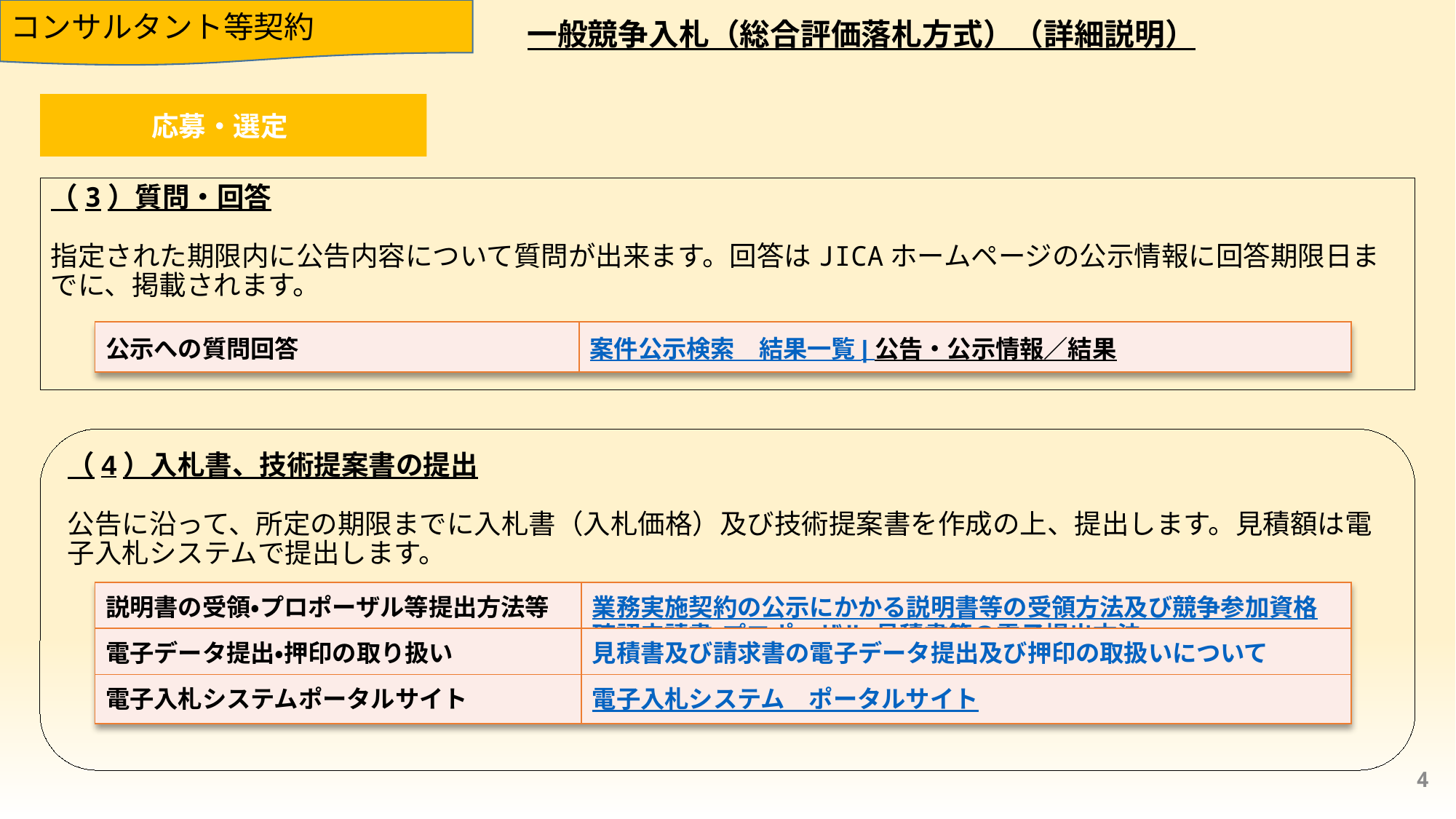

コンサルタント等契約
一般競争入札（総合評価落札方式）（詳細説明）
応募・選定
# （3）質問・回答 指定された期限内に公告内容について質問が出来ます。回答はJICAホームページの公示情報に回答期限日までに、掲載されます。
| 公示への質問回答​ | 案件公示検索　結果一覧 | 公告・公示情報／結果​ |
| --- | --- |
（4）入札書、技術提案書の提出
公告に沿って、所定の期限までに入札書（入札価格）及び技術提案書を作成の上、提出します。見積額は電子入札システムで提出します。

| 説明書の受領・プロポーザル等提出方法等 | 業務実施契約の公示にかかる説明書等の受領方法及び競争参加資格確認申請書・プロポーザル・見積書等の電子提出方法 |
| --- | --- |
| 電子データ提出・押印の取り扱い | 見積書及び請求書の電子データ提出及び押印の取扱いについて |
| 電子入札システムポータルサイト | 電子入札システム　ポータルサイト |
4